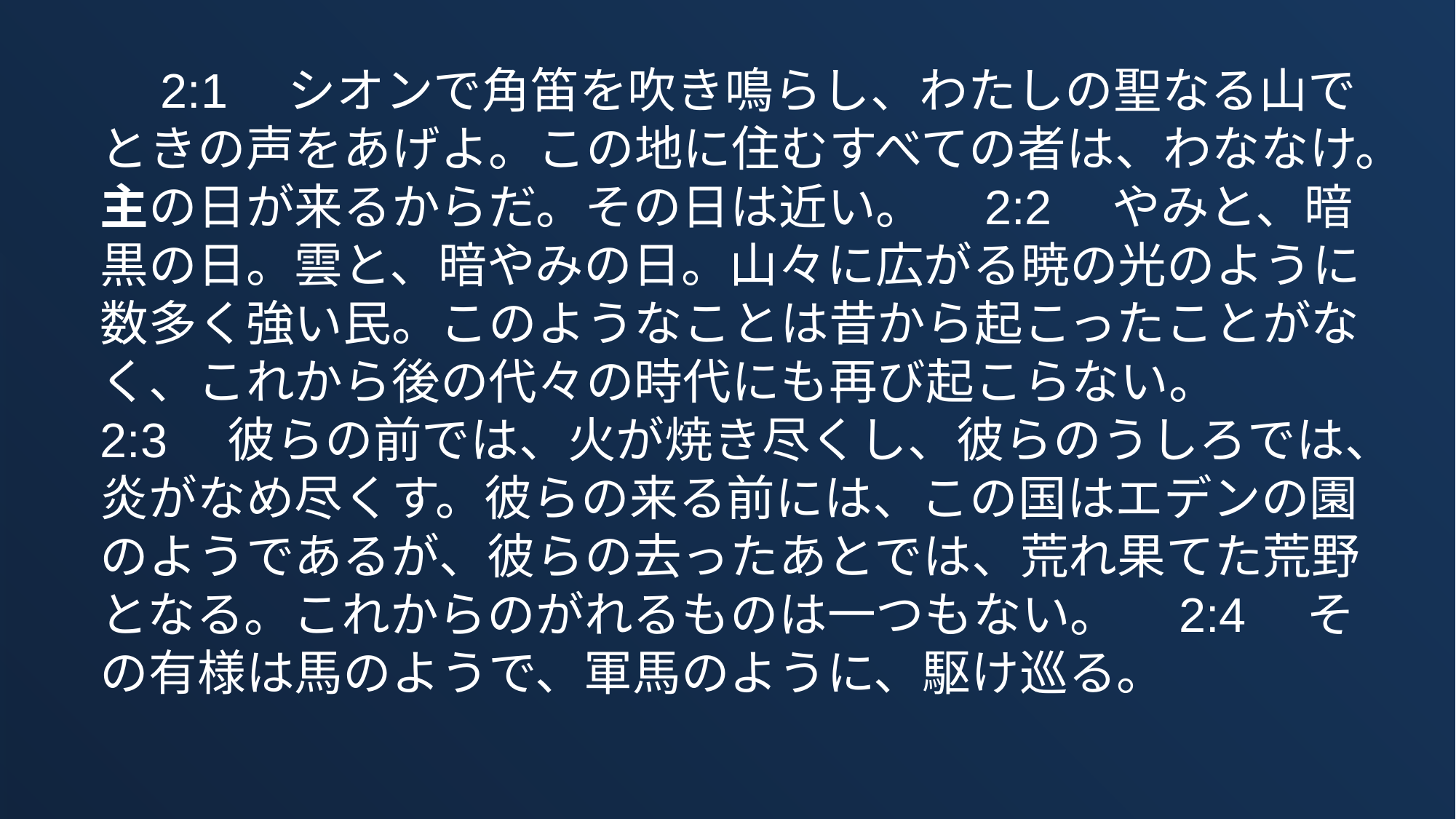

2:1　シオンで角笛を吹き鳴らし、わたしの聖なる山でときの声をあげよ。この地に住むすべての者は、わななけ。主の日が来るからだ。その日は近い。　2:2　やみと、暗黒の日。雲と、暗やみの日。山々に広がる暁の光のように数多く強い民。このようなことは昔から起こったことがなく、これから後の代々の時代にも再び起こらない。　2:3　彼らの前では、火が焼き尽くし、彼らのうしろでは、炎がなめ尽くす。彼らの来る前には、この国はエデンの園のようであるが、彼らの去ったあとでは、荒れ果てた荒野となる。これからのがれるものは一つもない。　2:4　その有様は馬のようで、軍馬のように、駆け巡る。